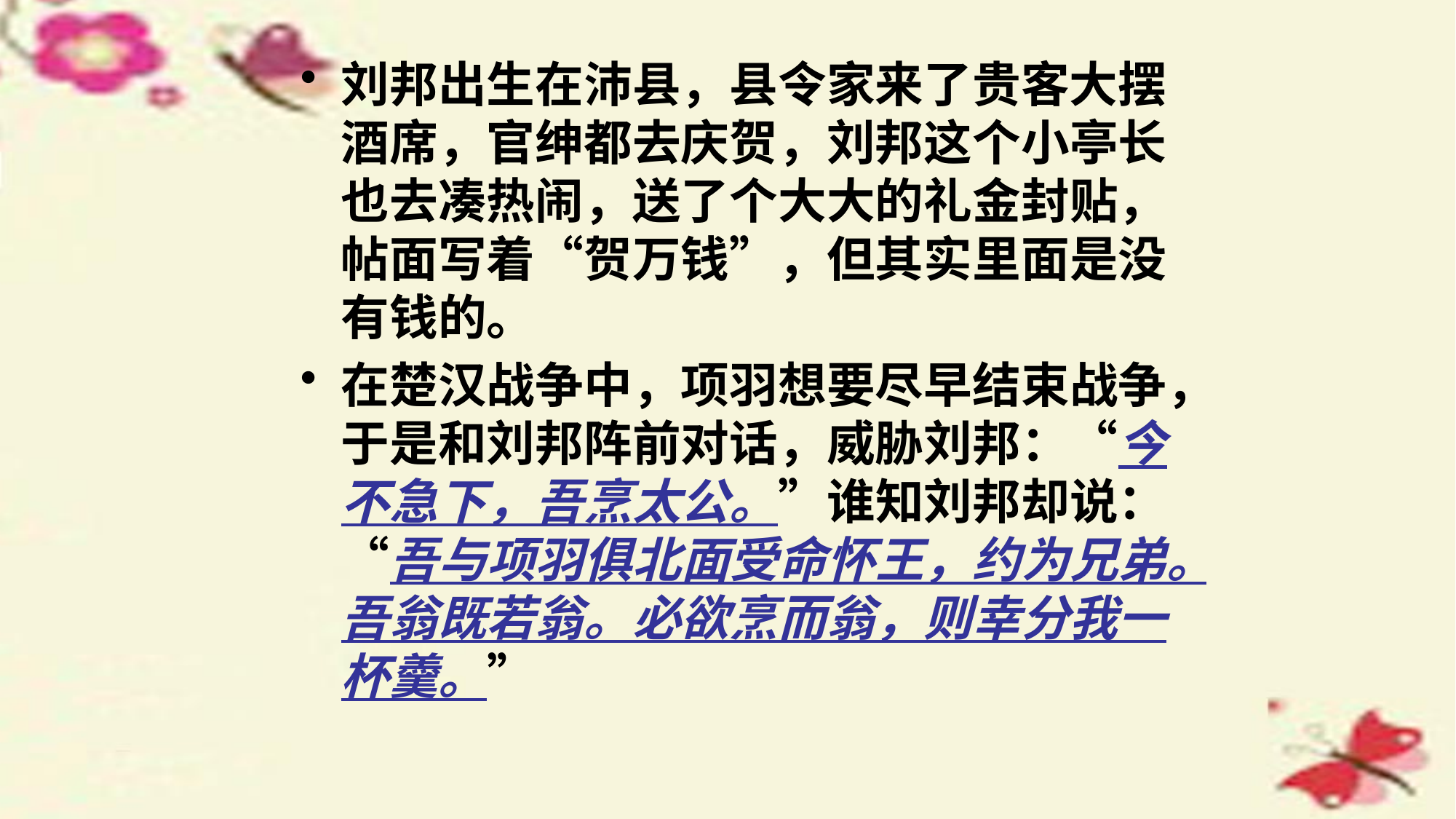

刘邦出生在沛县，县令家来了贵客大摆酒席，官绅都去庆贺，刘邦这个小亭长也去凑热闹，送了个大大的礼金封贴，帖面写着“贺万钱”，但其实里面是没有钱的。
在楚汉战争中，项羽想要尽早结束战争，于是和刘邦阵前对话，威胁刘邦：“今不急下，吾烹太公。”谁知刘邦却说：“吾与项羽俱北面受命怀王，约为兄弟。吾翁既若翁。必欲烹而翁，则幸分我一杯羹。”